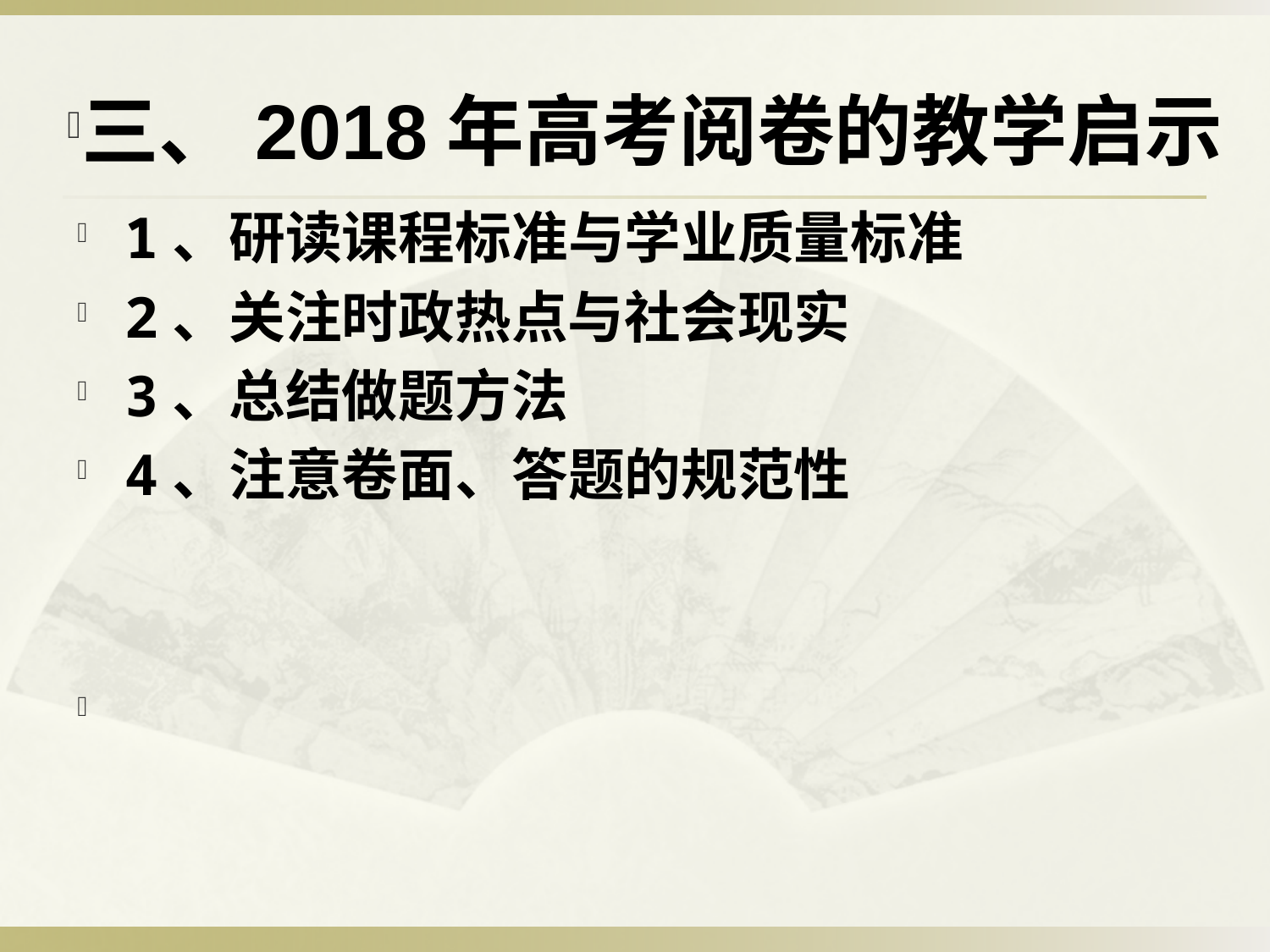

三、2018年高考阅卷的教学启示
1、研读课程标准与学业质量标准
2、关注时政热点与社会现实
3、总结做题方法
4、注意卷面、答题的规范性